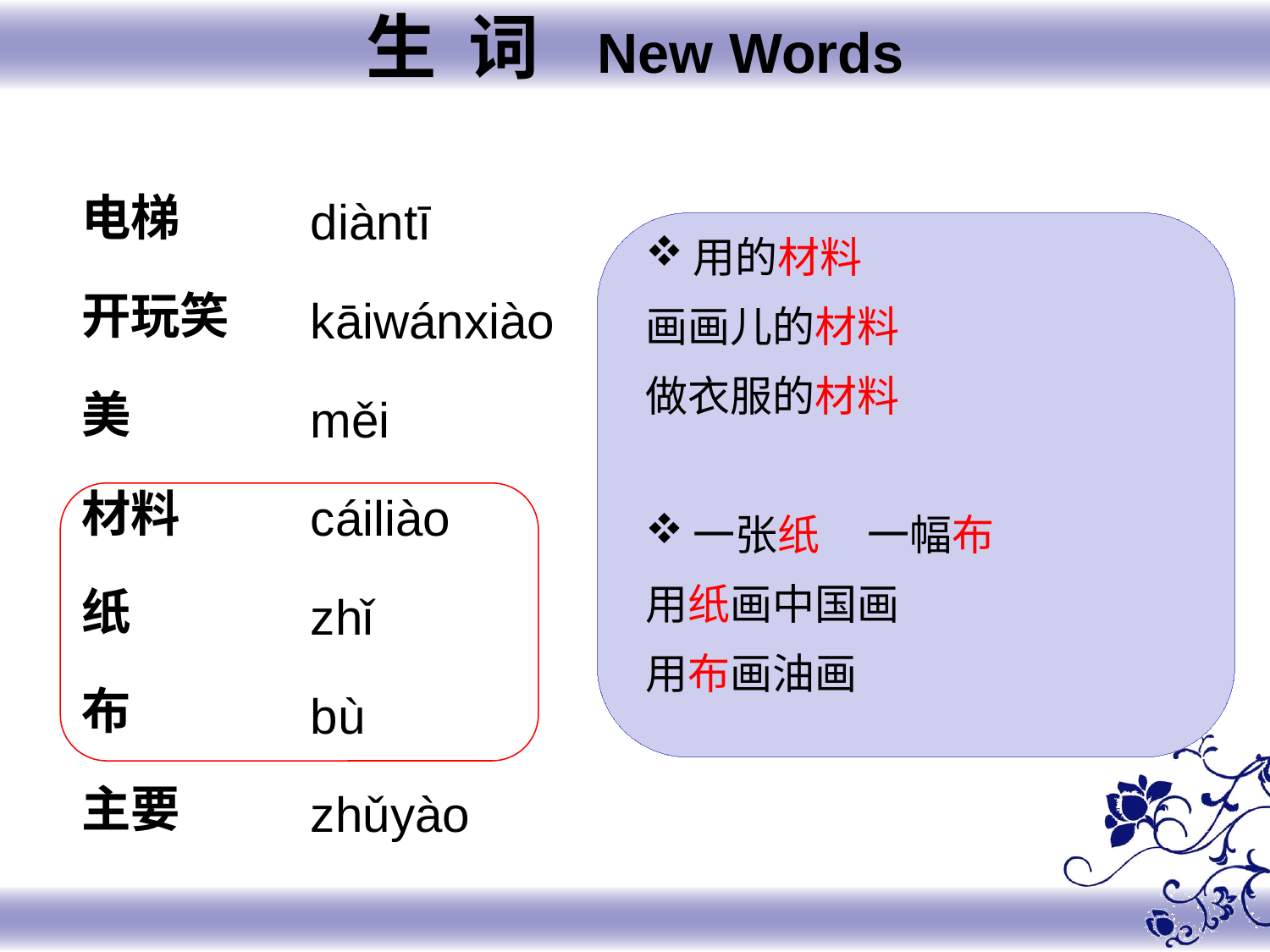

生  词   New Words
电梯
开玩笑
美
材料
纸
布
主要
diàntī
kāiwánxiào
měi
cáiliào
zhǐ
bù
zhǔyào

用的材料
画画儿的材料
做衣服的材料

一张纸     一幅布
用纸画中国画
用布画油画